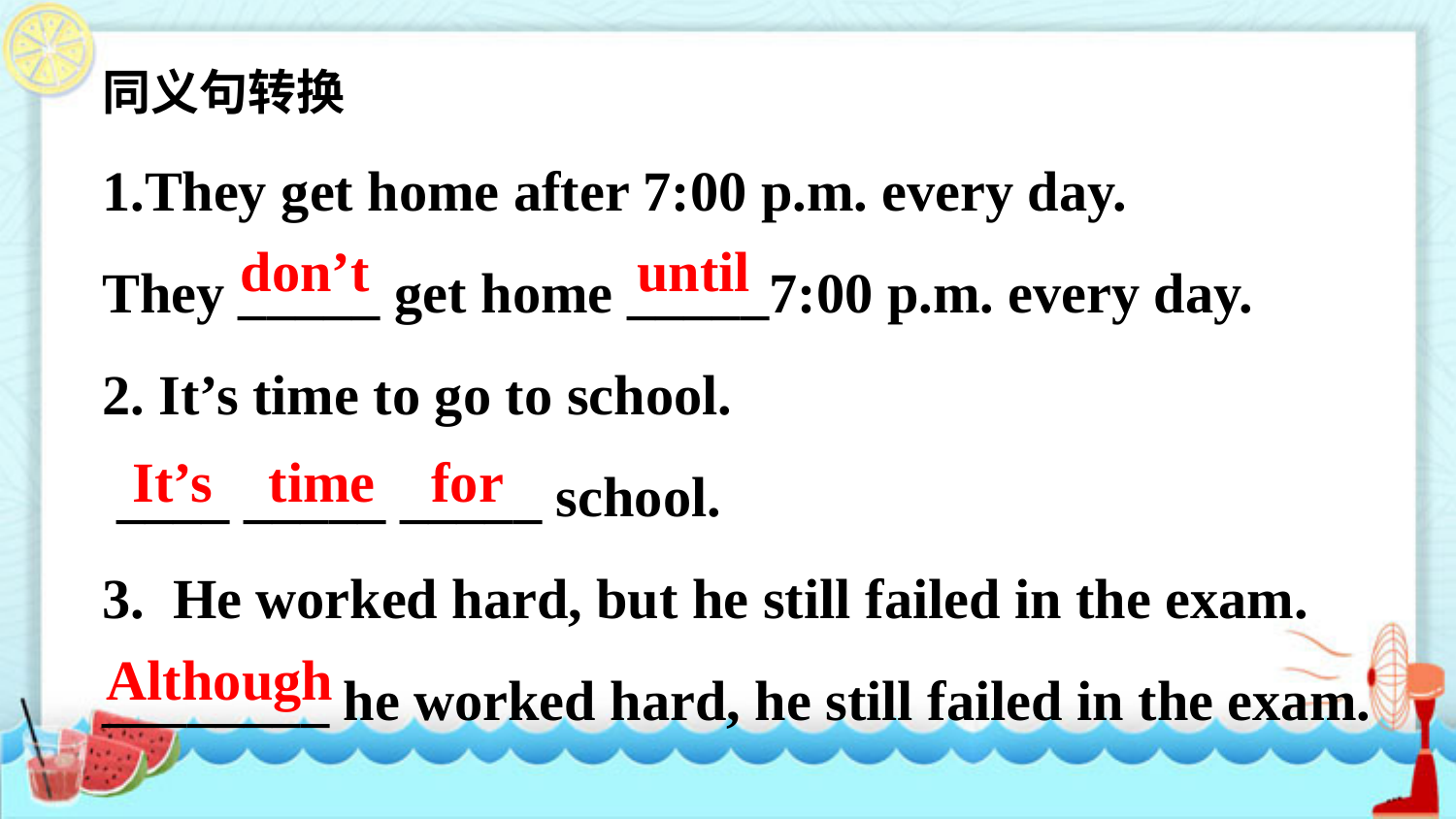

同义句转换
1.They get home after 7:00 p.m. every day.
They _____ get home _____7:00 p.m. every day.
2. It’s time to go to school.
 ____ _____ _____ school.
3.  He worked hard, but he still failed in the exam.
________ he worked hard, he still failed in the exam.

don’t                   until
It’s    time    for
Although